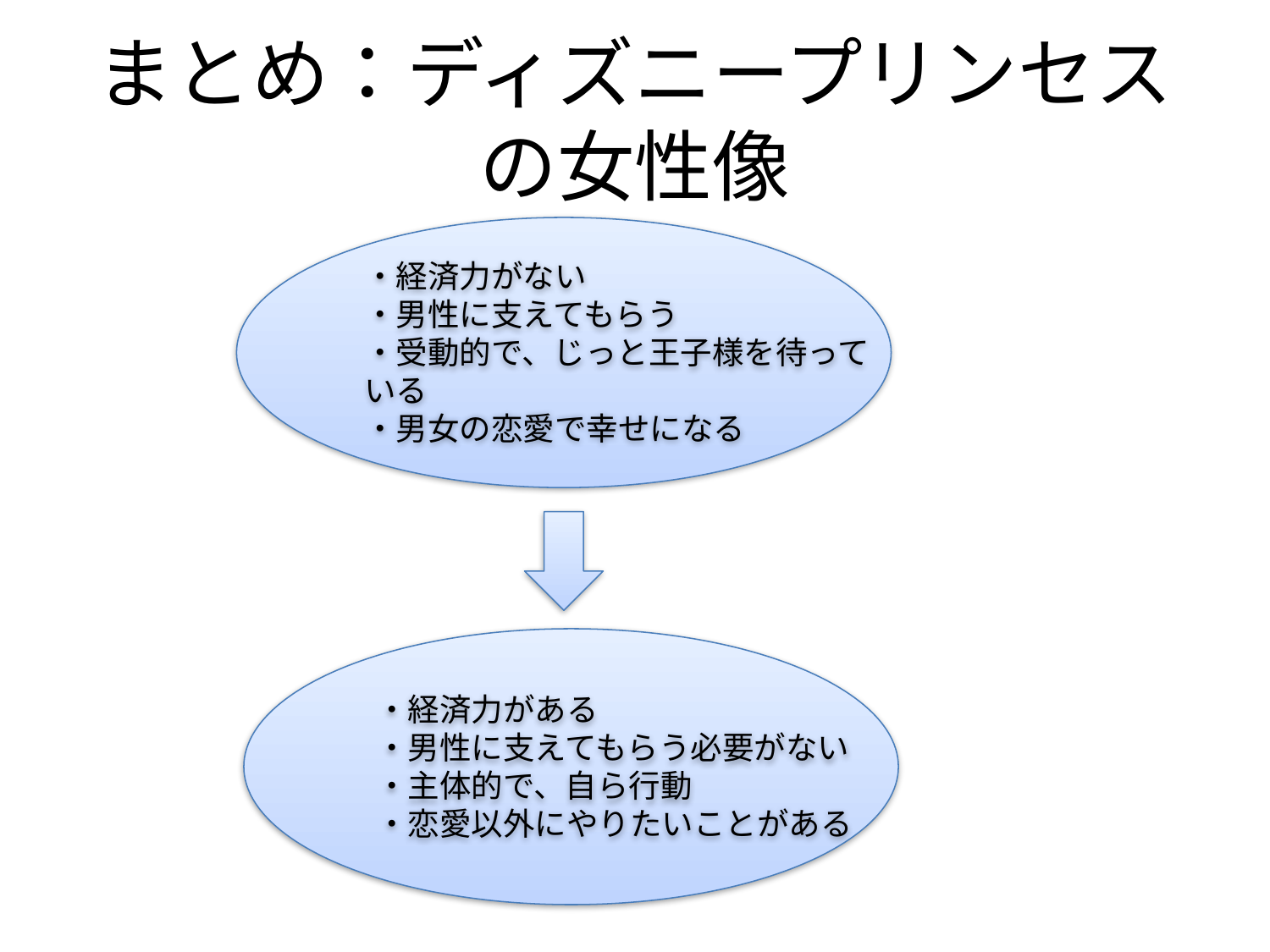

# まとめ：ディズニープリンセスの女性像

・経済力がない
・男性に支えてもらう
・受動的で、じっと王子様を待っている
・男女の恋愛で幸せになる

・経済力がある
・男性に支えてもらう必要がない
・主体的で、自ら行動
・恋愛以外にやりたいことがある